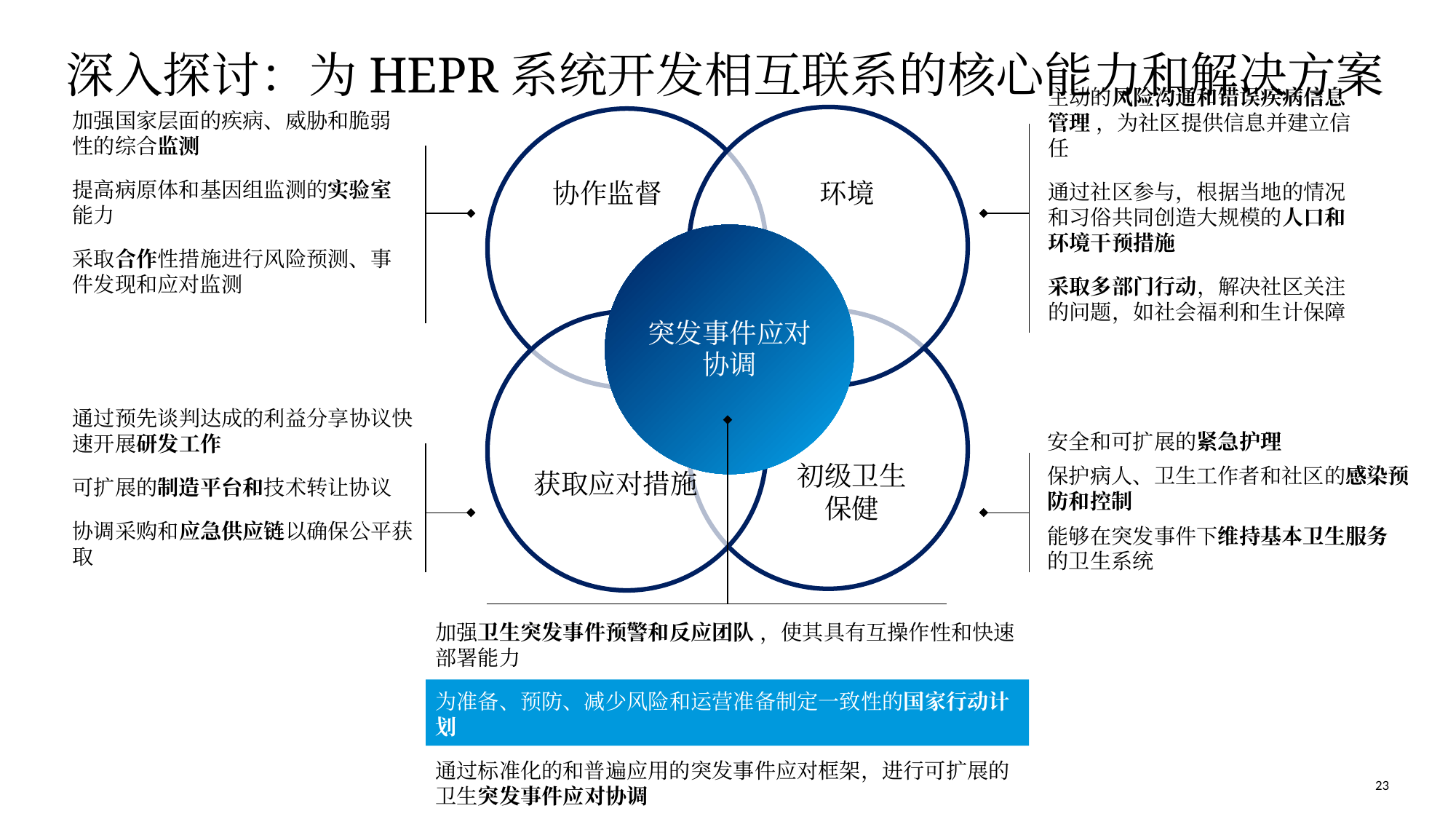

# 深入探讨：为HEPR系统开发相互联系的核心能力和解决方案
主动的风险沟通和错误疾病信息管理 ，为社区提供信息并建立信任
通过社区参与，根据当地的情况和习俗共同创造大规模的人口和环境干预措施
采取多部门行动，解决社区关注的问题，如社会福利和生计保障
加强国家层面的疾病、威胁和脆弱性的综合监测
提高病原体和基因组监测的实验室能力
采取合作性措施进行风险预测、事件发现和应对监测

协作监督
环境
突发事件应对协调

初级卫生保健
获取应对措施
通过预先谈判达成的利益分享协议快速开展研发工作
可扩展的制造平台和技术转让协议
协调采购和应急供应链以确保公平获取
安全和可扩展的紧急护理
保护病人、卫生工作者和社区的感染预防和控制
能够在突发事件下维持基本卫生服务 的卫生系统
加强卫生突发事件预警和反应团队 ，使其具有互操作性和快速部署能力
为准备、预防、减少风险和运营准备制定一致性的国家行动计划
通过标准化的和普遍应用的突发事件应对框架，进行可扩展的卫生突发事件应对协调